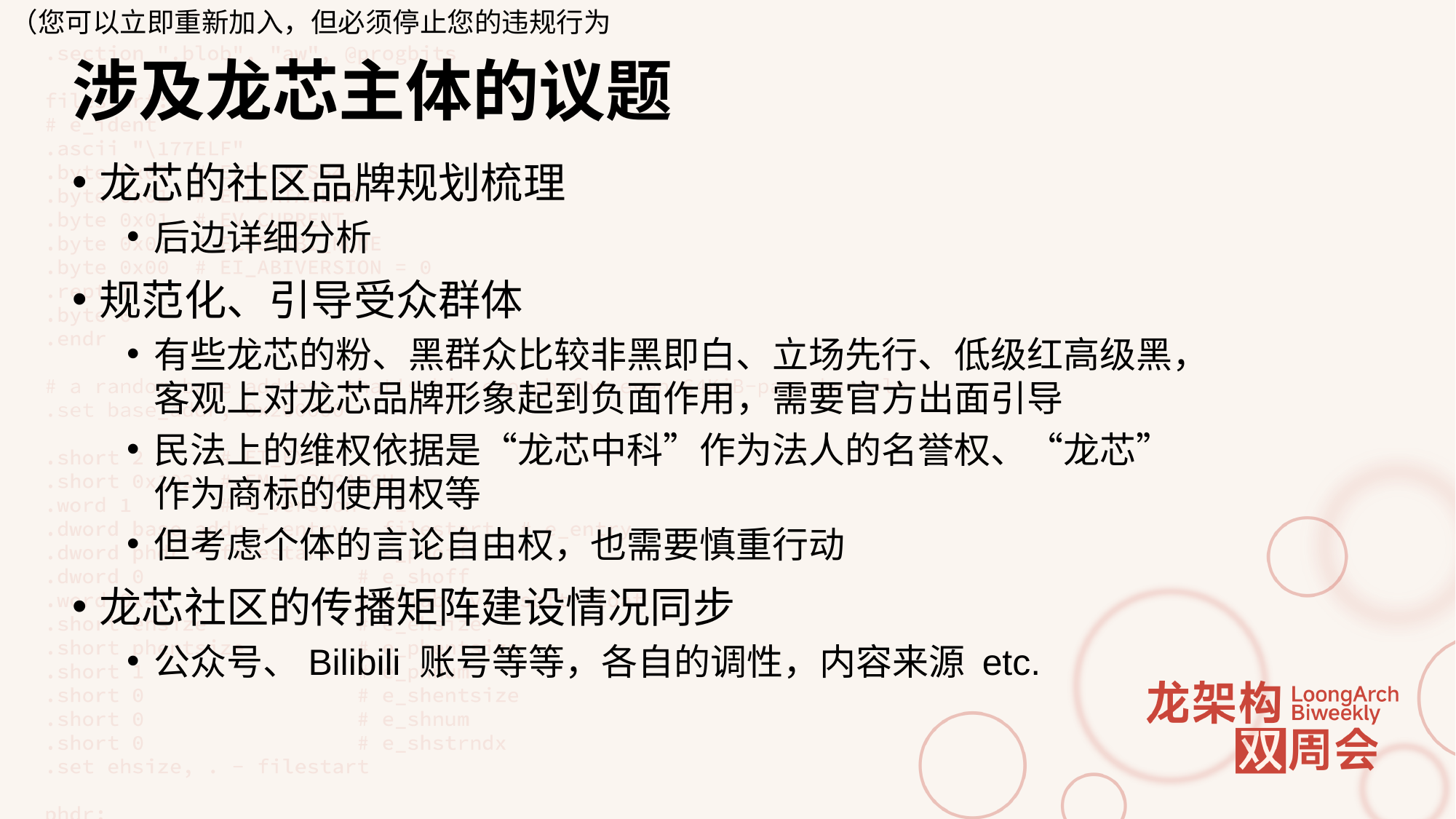

（您可以立即重新加入，但必须停止您的违规行为
# 涉及龙芯主体的议题
龙芯的社区品牌规划梳理
后边详细分析
规范化、引导受众群体
有些龙芯的粉、黑群众比较非黑即白、立场先行、低级红高级黑，客观上对龙芯品牌形象起到负面作用，需要官方出面引导
民法上的维权依据是“龙芯中科”作为法人的名誉权、“龙芯”作为商标的使用权等
但考虑个体的言论自由权，也需要慎重行动
龙芯社区的传播矩阵建设情况同步
公众号、Bilibili 账号等等，各自的调性，内容来源 etc.